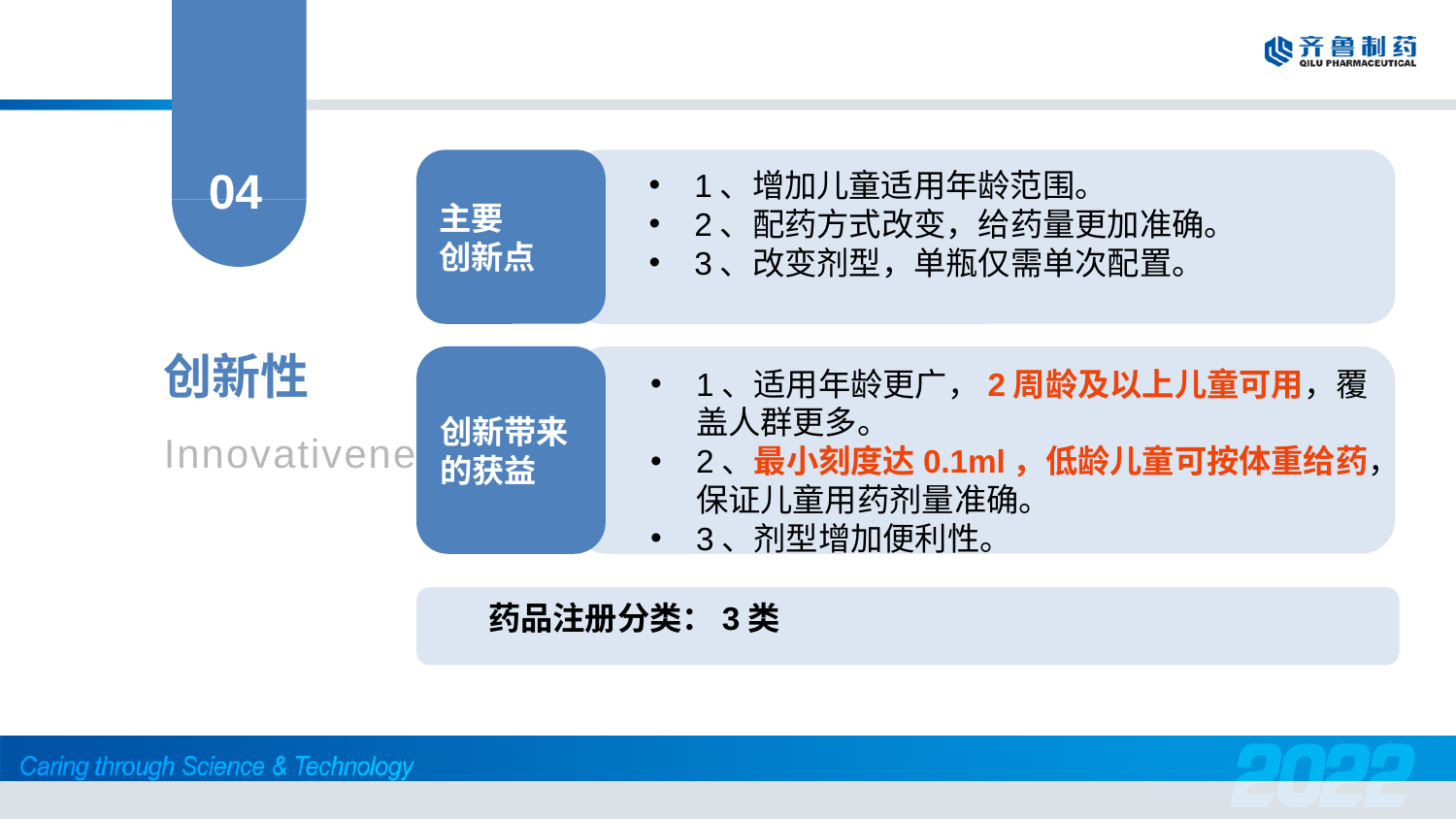

主要
创新点
1、增加儿童适用年龄范围。
2、配药方式改变，给药量更加准确。
3、改变剂型，单瓶仅需单次配置。

04
创新性
Innovativeness
创新带来的获益
1、适用年龄更广，2周龄及以上儿童可用，覆盖人群更多。
2、最小刻度达0.1ml，低龄儿童可按体重给药，保证儿童用药剂量准确。
3、剂型增加便利性。

药品注册分类：3类